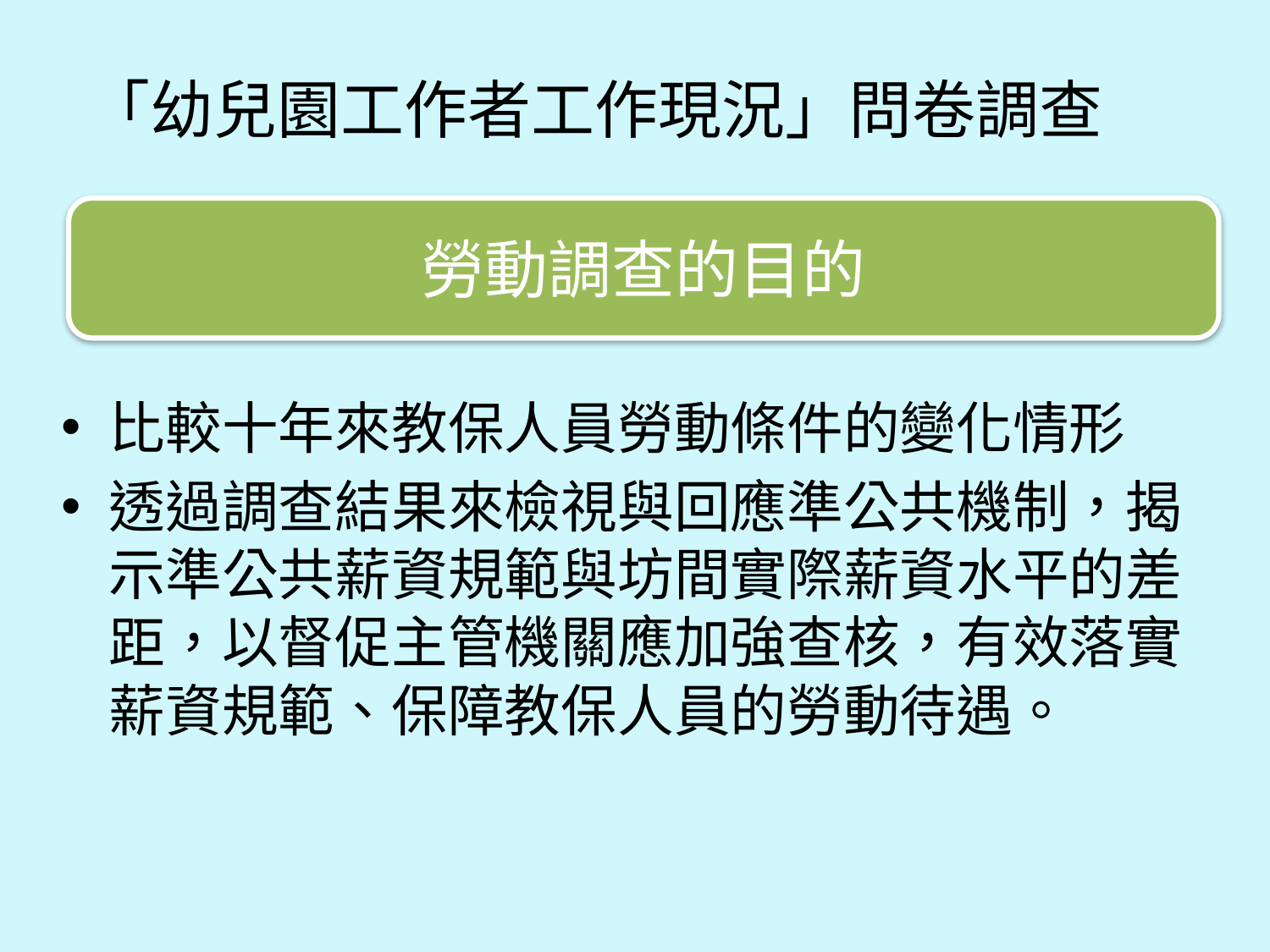

「幼兒園工作者工作現況」問卷調查
勞動調查的目的
比較十年來教保人員勞動條件的變化情形
透過調查結果來檢視與回應準公共機制，揭示準公共薪資規範與坊間實際薪資水平的差距，以督促主管機關應加強查核，有效落實薪資規範、保障教保人員的勞動待遇。